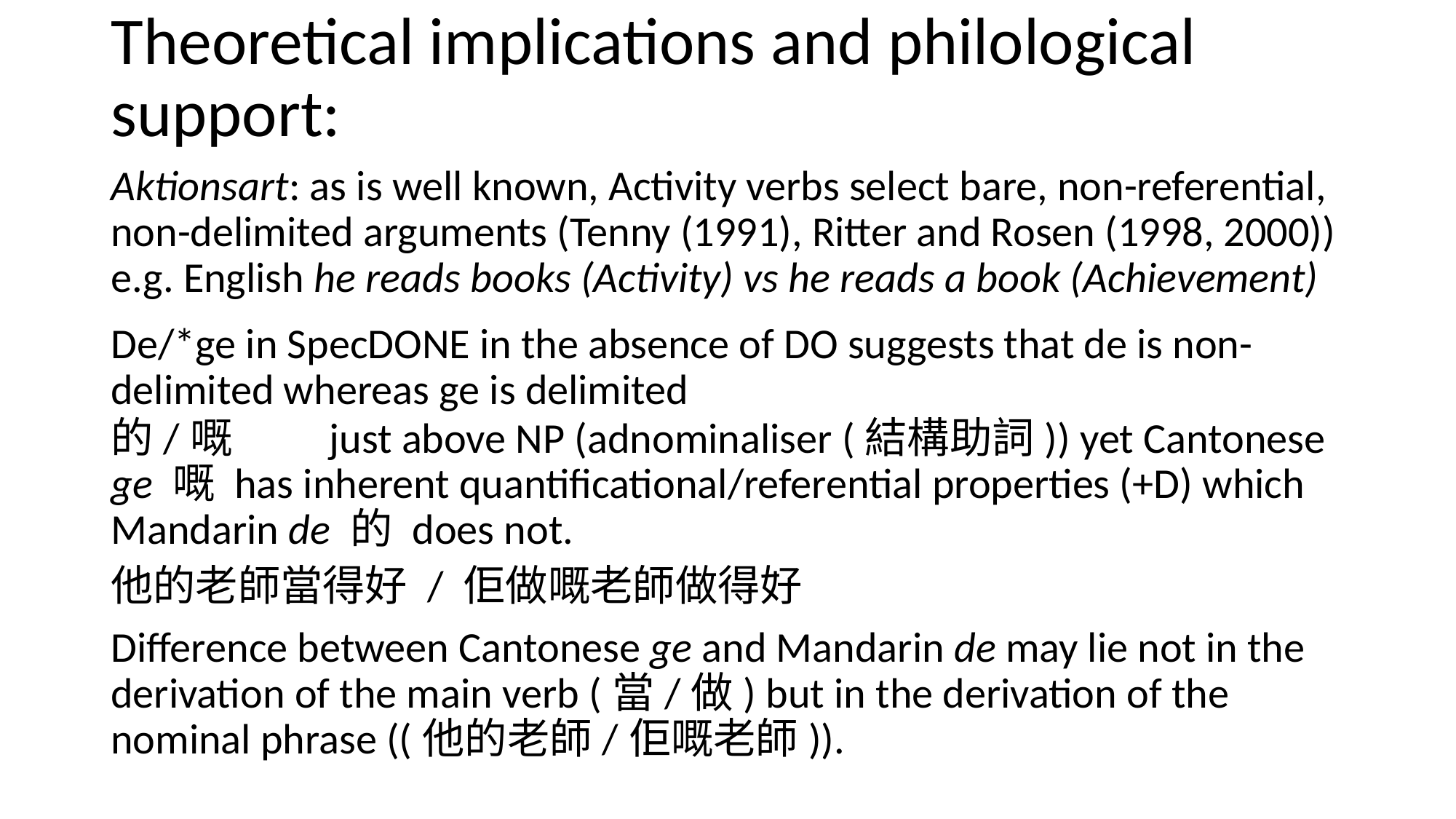

# Theoretical implications and philological support:
Aktionsart: as is well known, Activity verbs select bare, non-referential, non-delimited arguments (Tenny (1991), Ritter and Rosen (1998, 2000))
e.g. English he reads books (Activity) vs he reads a book (Achievement)
De/*ge in SpecDONE in the absence of DO suggests that de is non-delimited whereas ge is delimited
的/嘅	just above NP (adnominaliser (結構助詞)) yet Cantonese ge 嘅 has inherent quantificational/referential properties (+D) which Mandarin de 的 does not.
他的老師當得好 / 佢做嘅老師做得好
Difference between Cantonese ge and Mandarin de may lie not in the derivation of the main verb (當/做) but in the derivation of the nominal phrase ((他的老師/佢嘅老師)).